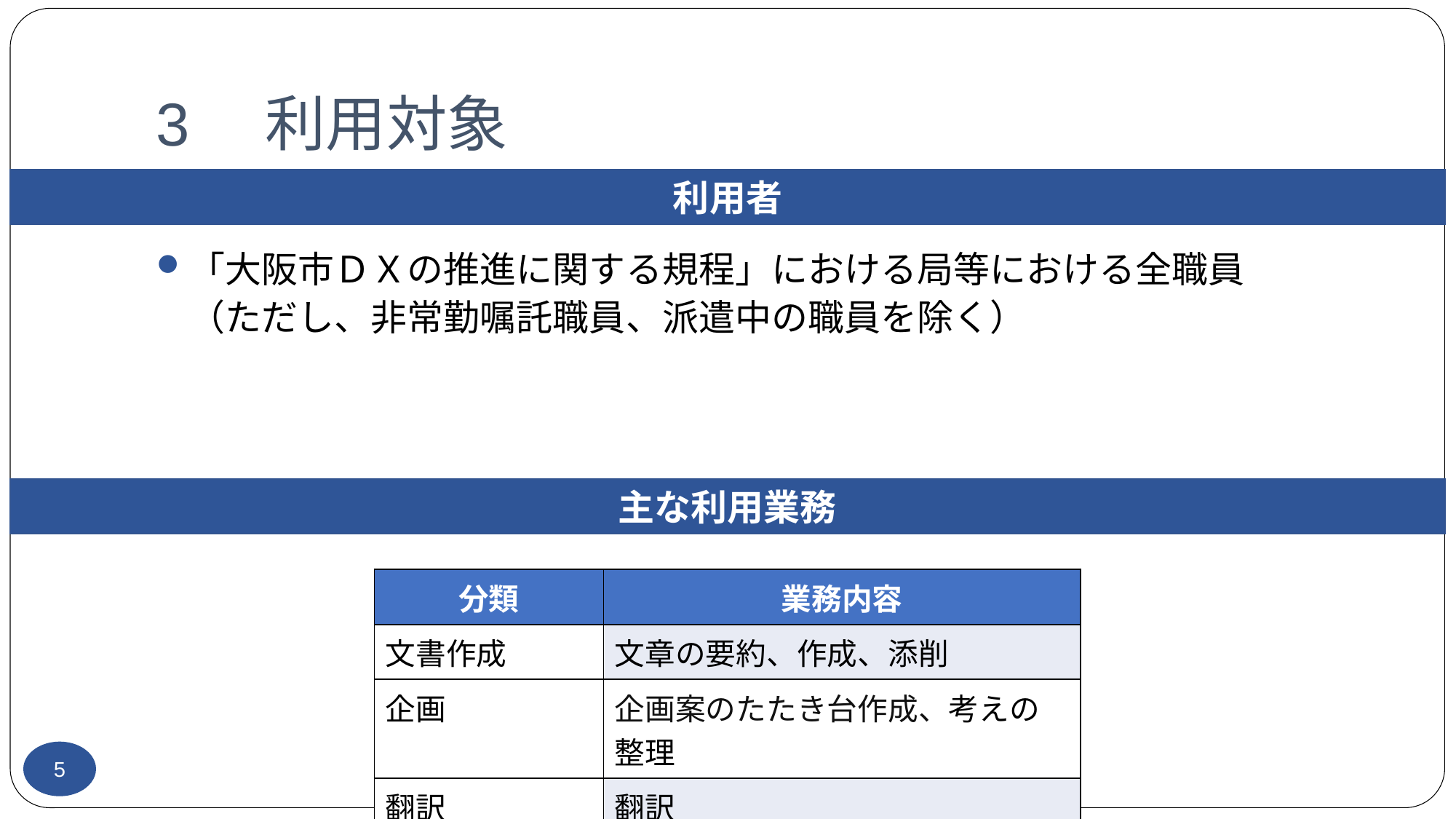

# 3	利用対象
利用者
「大阪市ＤＸの推進に関する規程」における局等における全職員
（ただし、非常勤嘱託職員、派遣中の職員を除く）
主な利用業務
| 分類 | 業務内容 |
| --- | --- |
| 文書作成 | 文章の要約、作成、添削 |
| 企画 | 企画案のたたき台作成、考えの整理 |
| 翻訳 | 翻訳 |
5